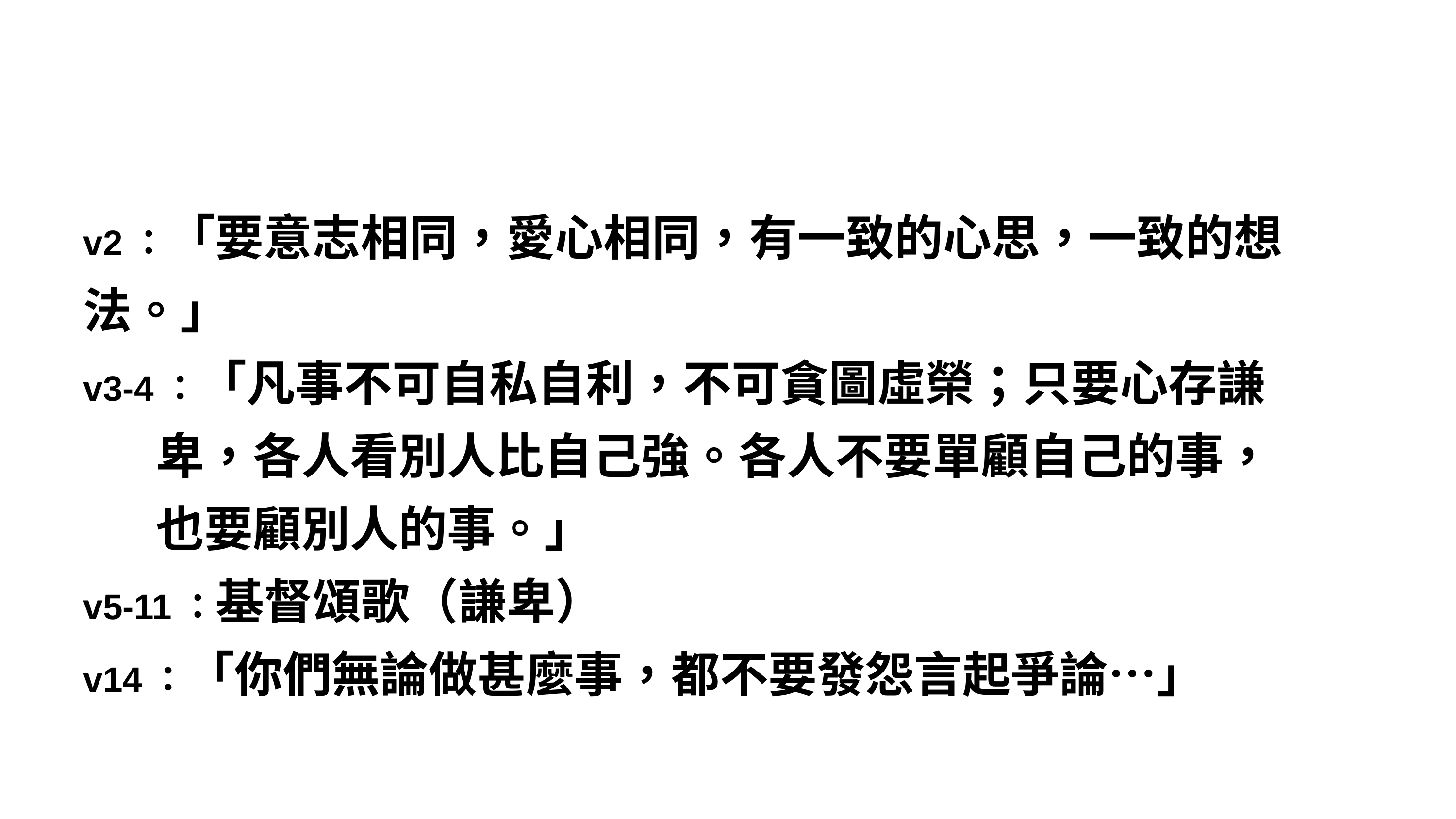

v2：「要意志相同，愛心相同，有一致的心思，一致的想法。」
v3-4：「凡事不可自私自利，不可貪圖虛榮；只要心存謙
	卑，各人看別人比自己強。各人不要單顧自己的事，		也要顧別人的事。」
v5-11：基督頌歌（謙卑）
v14：「你們無論做甚麼事，都不要發怨言起爭論…」